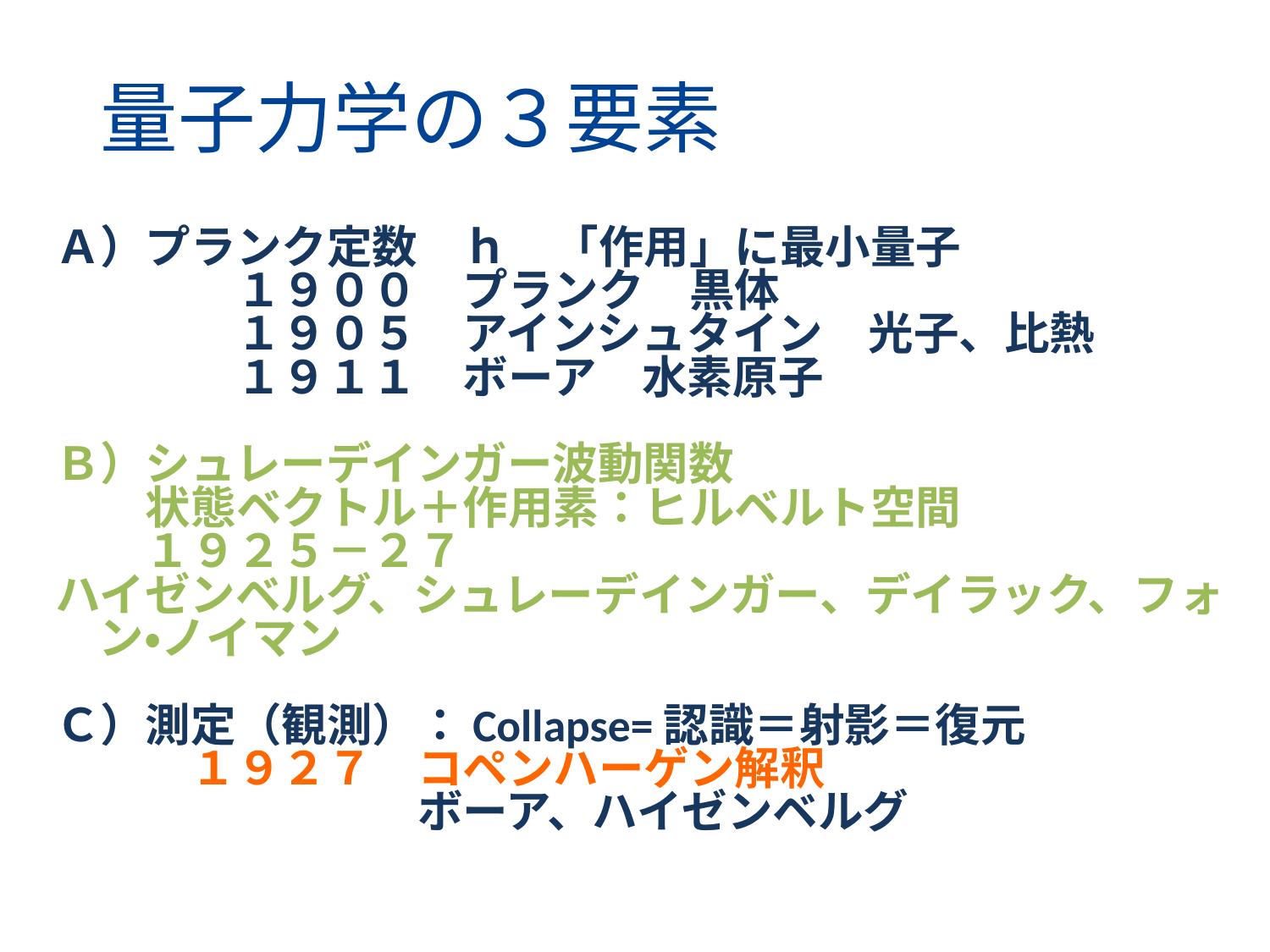

量子力学の３要素
Ａ）プランク定数　ｈ　「作用」に最小量子
　　　　１９００　プランク　黒体
　　　　１９０５　アインシュタイン　光子、比熱
　　　　１９１１　ボーア　水素原子

Ｂ）シュレーデインガー波動関数
　　状態ベクトル＋作用素：ヒルベルト空間
　　１９２５－２７
ハイゼンベルグ、シュレーデインガー、デイラック、フォン・ノイマン

Ｃ）測定（観測）：Collapse=認識＝射影＝復元
　　　１９２７　コペンハーゲン解釈
　　　　　　　　ボーア、ハイゼンベルグ